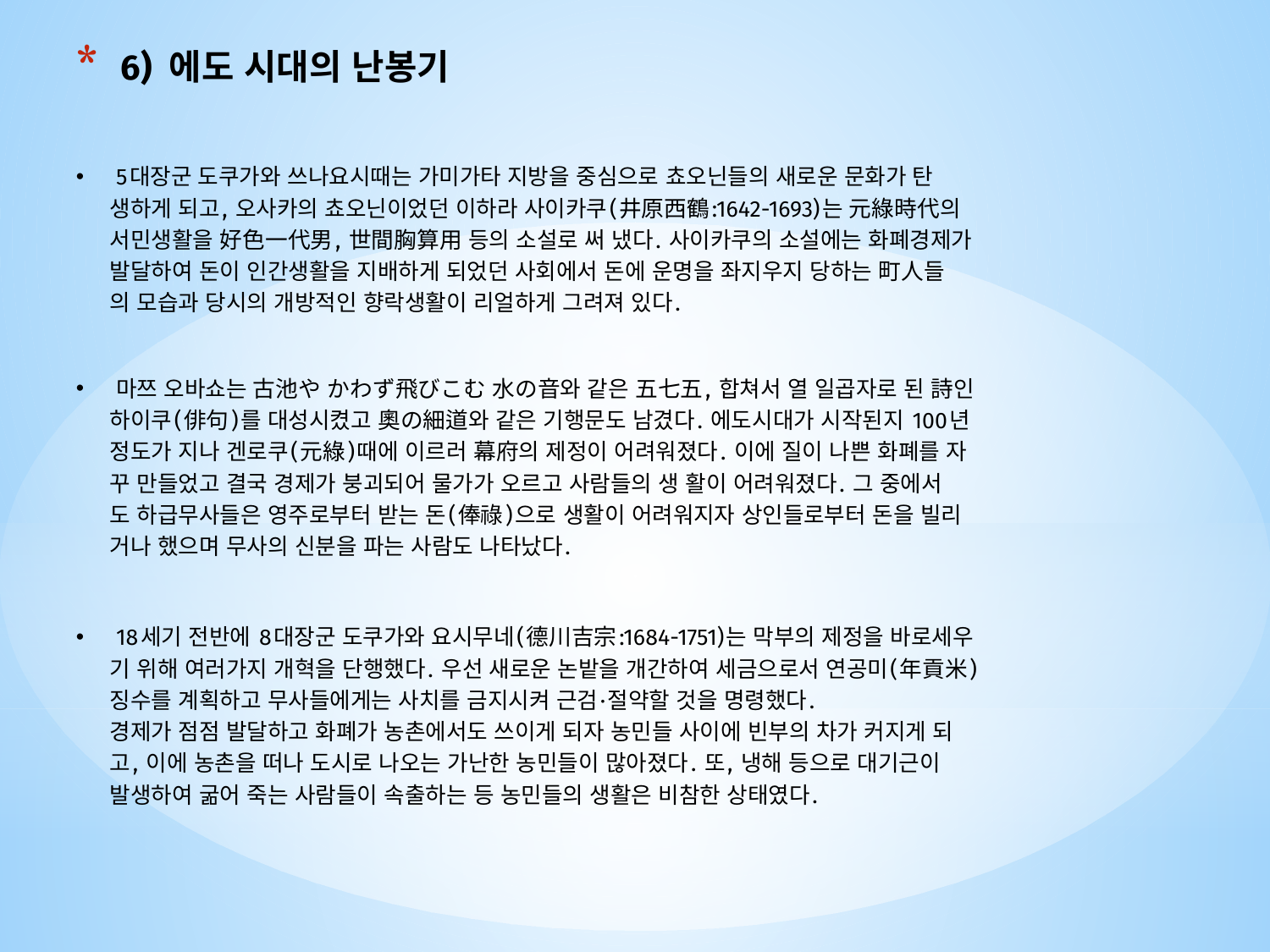

# 6) 에도 시대의 난봉기

5대장군 도쿠가와 쓰나요시때는 가미가타 지방을 중심으로 쵸오닌들의 새로운 문화가 탄
     생하게 되고, 오사카의 쵸오닌이었던 이하라 사이카쿠(井原西鶴:1642-1693)는 元綠時代의
     서민생활을 好色一代男, 世間胸算用 등의 소설로 써 냈다. 사이카쿠의 소설에는 화폐경제가
     발달하여 돈이 인간생활을 지배하게 되었던 사회에서 돈에 운명을 좌지우지 당하는 町人들
     의 모습과 당시의 개방적인 향락생활이 리얼하게 그려져 있다.
마쯔 오바쇼는 古池や かわず飛びこむ 水の音와 같은 五七五, 합쳐서 열 일곱자로 된 詩인
     하이쿠(俳句)를 대성시켰고 奧の細道와 같은 기행문도 남겼다. 에도시대가 시작된지 100년
     정도가 지나 겐로쿠(元綠)때에 이르러 幕府의 제정이 어려워졌다. 이에 질이 나쁜 화폐를 자
     꾸 만들었고 결국 경제가 붕괴되어 물가가 오르고 사람들의 생 활이 어려워졌다. 그 중에서
     도 하급무사들은 영주로부터 받는 돈(俸祿)으로 생활이 어려워지자 상인들로부터 돈을 빌리
     거나 했으며 무사의 신분을 파는 사람도 나타났다.

18세기 전반에 8대장군 도쿠가와 요시무네(德川吉宗:1684-1751)는 막부의 제정을 바로세우
     기 위해 여러가지 개혁을 단행했다. 우선 새로운 논밭을 개간하여 세금으로서 연공미(年貢米)
     징수를 계획하고 무사들에게는 사치를 금지시켜 근검·절약할 것을 명령했다.
     경제가 점점 발달하고 화폐가 농촌에서도 쓰이게 되자 농민들 사이에 빈부의 차가 커지게 되
     고, 이에 농촌을 떠나 도시로 나오는 가난한 농민들이 많아졌다. 또, 냉해 등으로 대기근이
     발생하여 굶어 죽는 사람들이 속출하는 등 농민들의 생활은 비참한 상태였다.